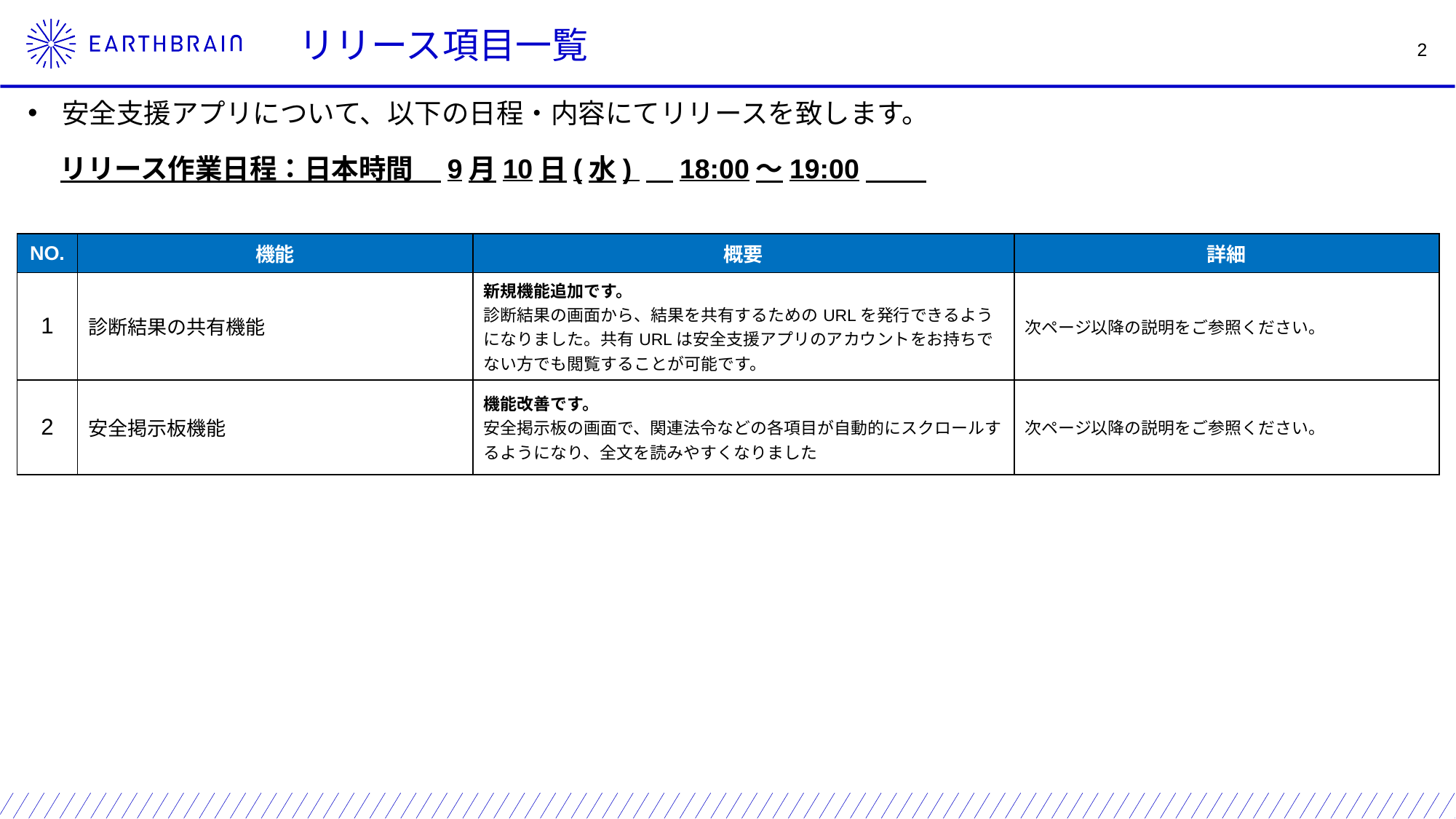

リリース項目一覧
安全支援アプリについて、以下の日程・内容にてリリースを致します。
リリース作業日程：日本時間　9月10日(水) 　18:00～19:00
| NO. | 機能 | 概要 | 詳細 |
| --- | --- | --- | --- |
| 1 | 診断結果の共有機能 | 新規機能追加です。 診断結果の画面から、結果を共有するためのURLを発行できるようになりました。共有URLは安全支援アプリのアカウントをお持ちでない方でも閲覧することが可能です。 | 次ページ以降の説明をご参照ください。 |
| 2 | 安全掲示板機能 | 機能改善です。 安全掲示板の画面で、関連法令などの各項目が自動的にスクロールするようになり、全文を読みやすくなりました | 次ページ以降の説明をご参照ください。 |